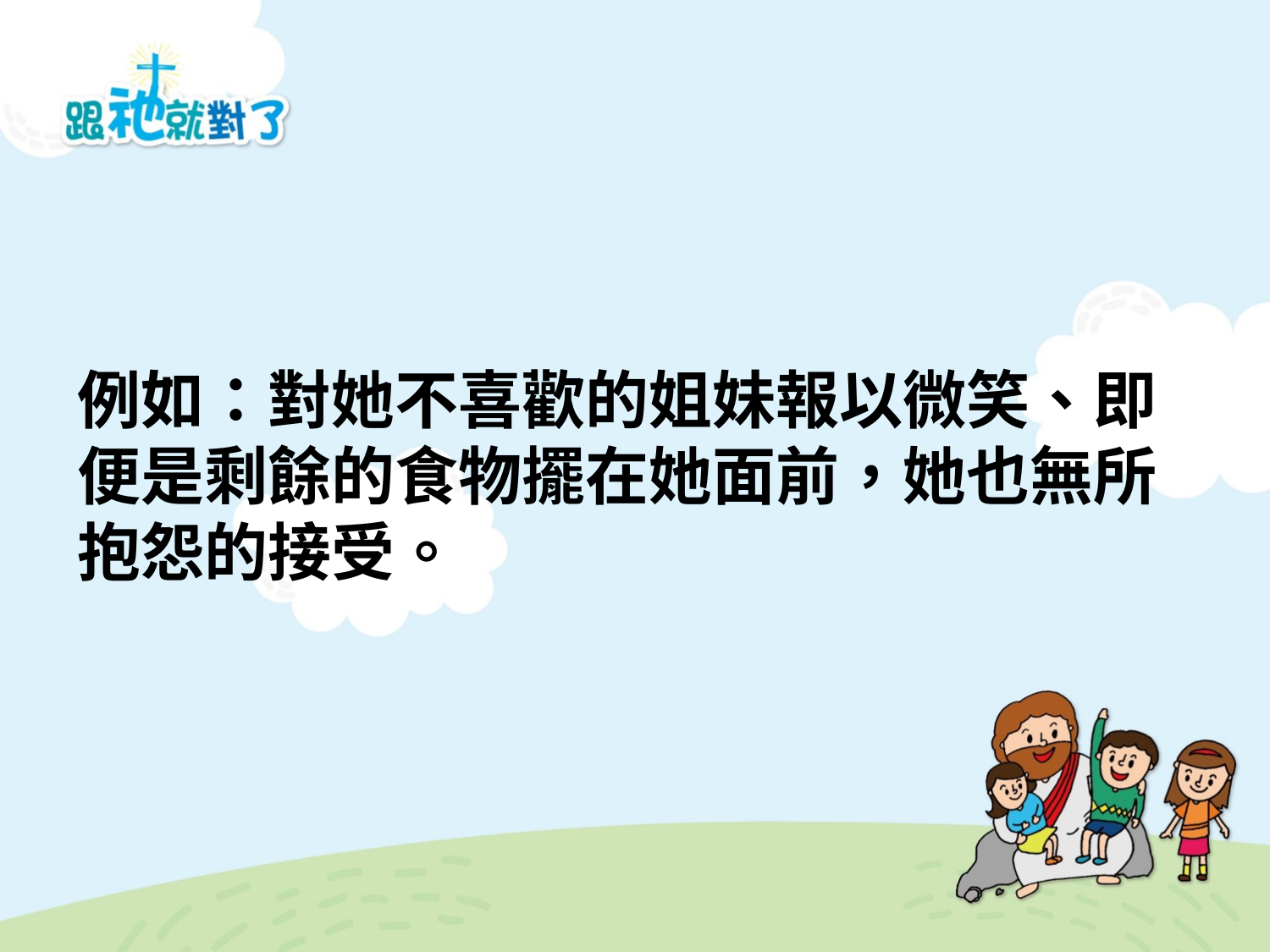

例如：對她不喜歡的姐妹報以微笑、即便是剩餘的食物擺在她面前，她也無所抱怨的接受。